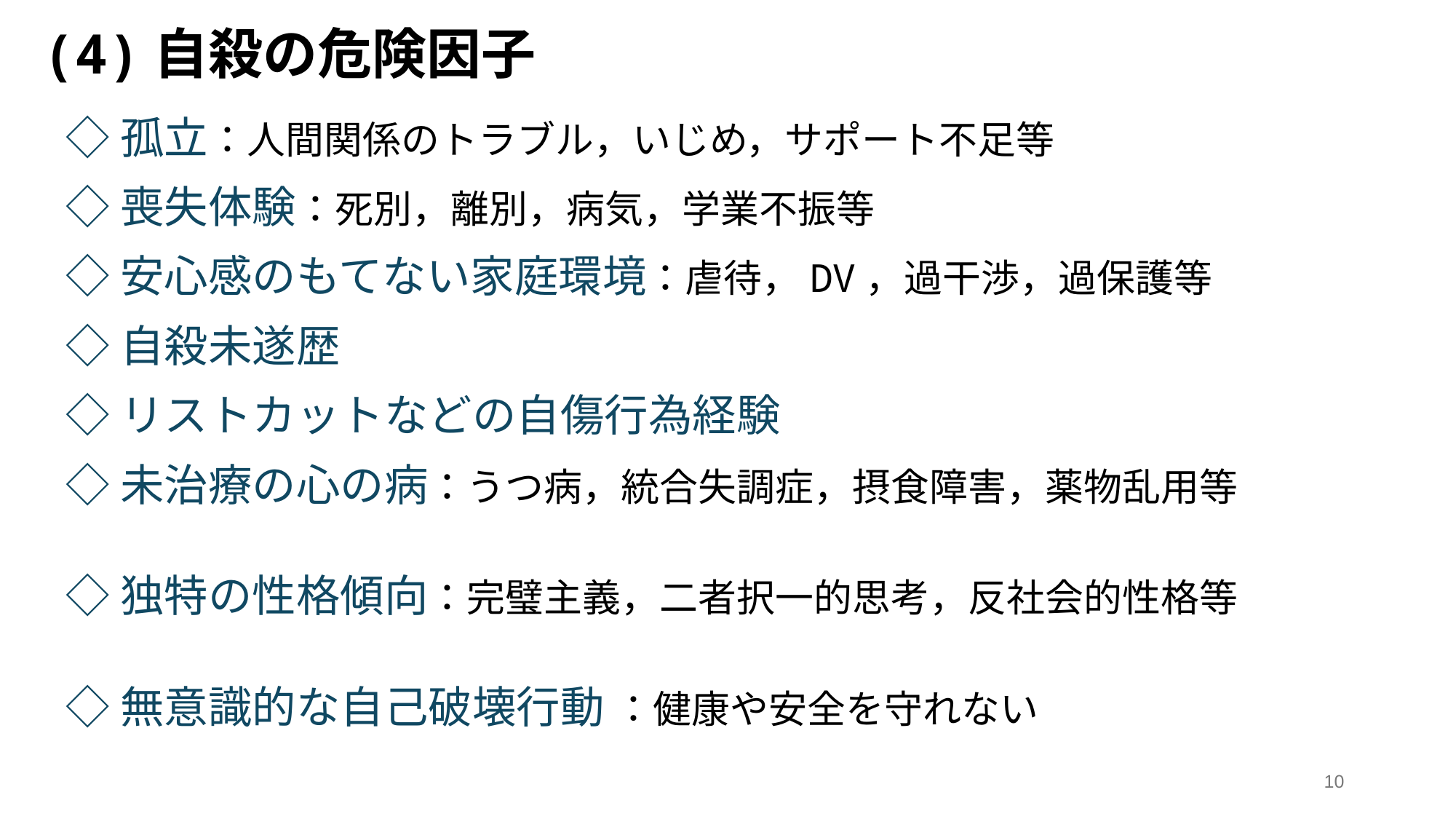

(4)自殺の危険因子
◇孤立：人間関係のトラブル，いじめ，サポート不足等
◇喪失体験：死別，離別，病気，学業不振等
◇安心感のもてない家庭環境：虐待，DV，過干渉，過保護等
◇自殺未遂歴
◇リストカットなどの自傷行為経験
◇未治療の心の病：うつ病，統合失調症，摂食障害，薬物乱用等
◇独特の性格傾向：完璧主義，二者択一的思考，反社会的性格等
◇無意識的な自己破壊行動 ：健康や安全を守れない

10